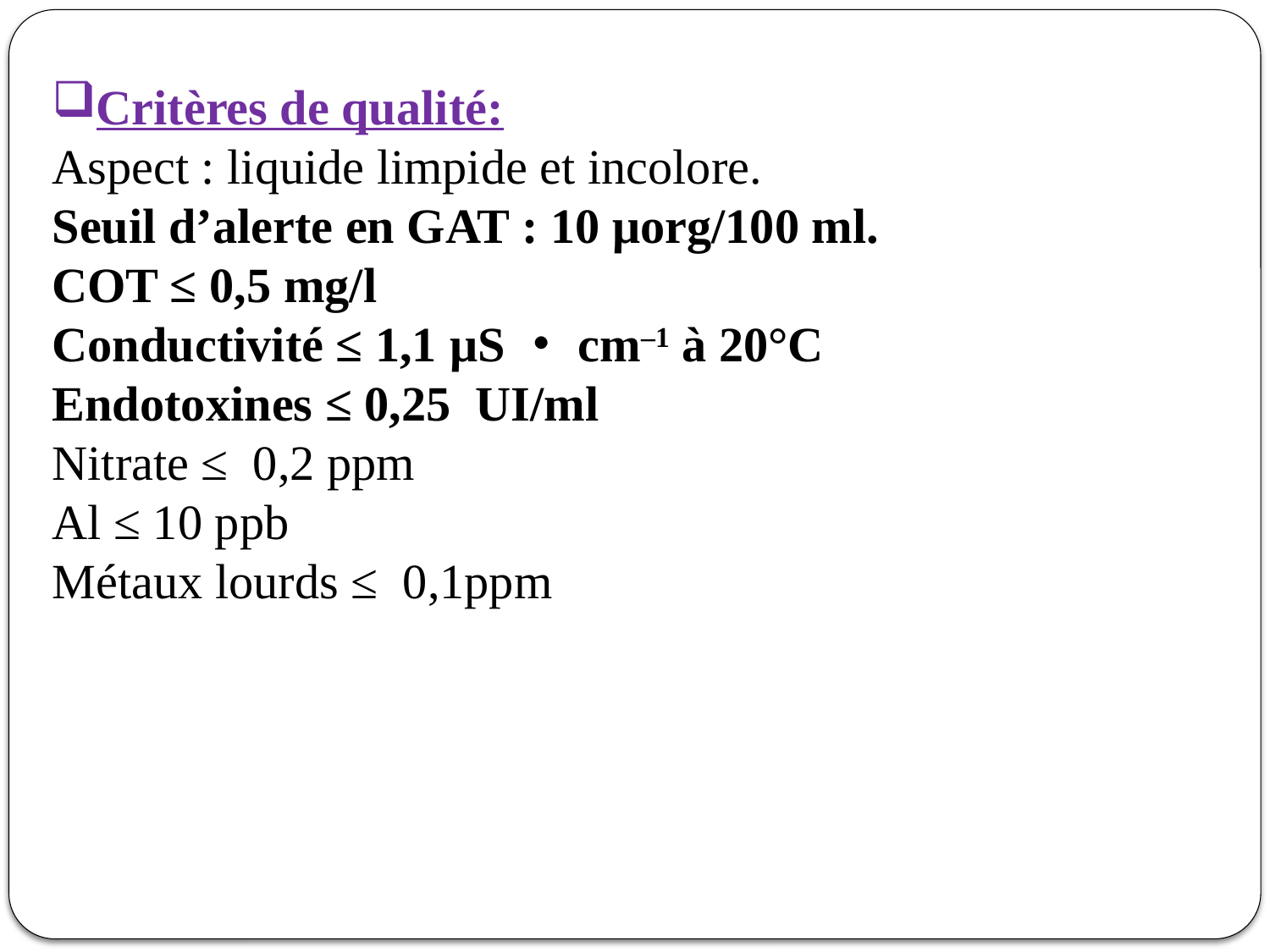

Critères de qualité:
Aspect : liquide limpide et incolore.
Seuil d’alerte en GAT : 10 μorg/100 ml.
COT ≤ 0,5 mg/l
Conductivité ≤ 1,1 μS・cm–1 à 20°C
Endotoxines ≤ 0,25  UI/ml
Nitrate ≤  0,2 ppm
Al ≤ 10 ppb
Métaux lourds ≤  0,1ppm